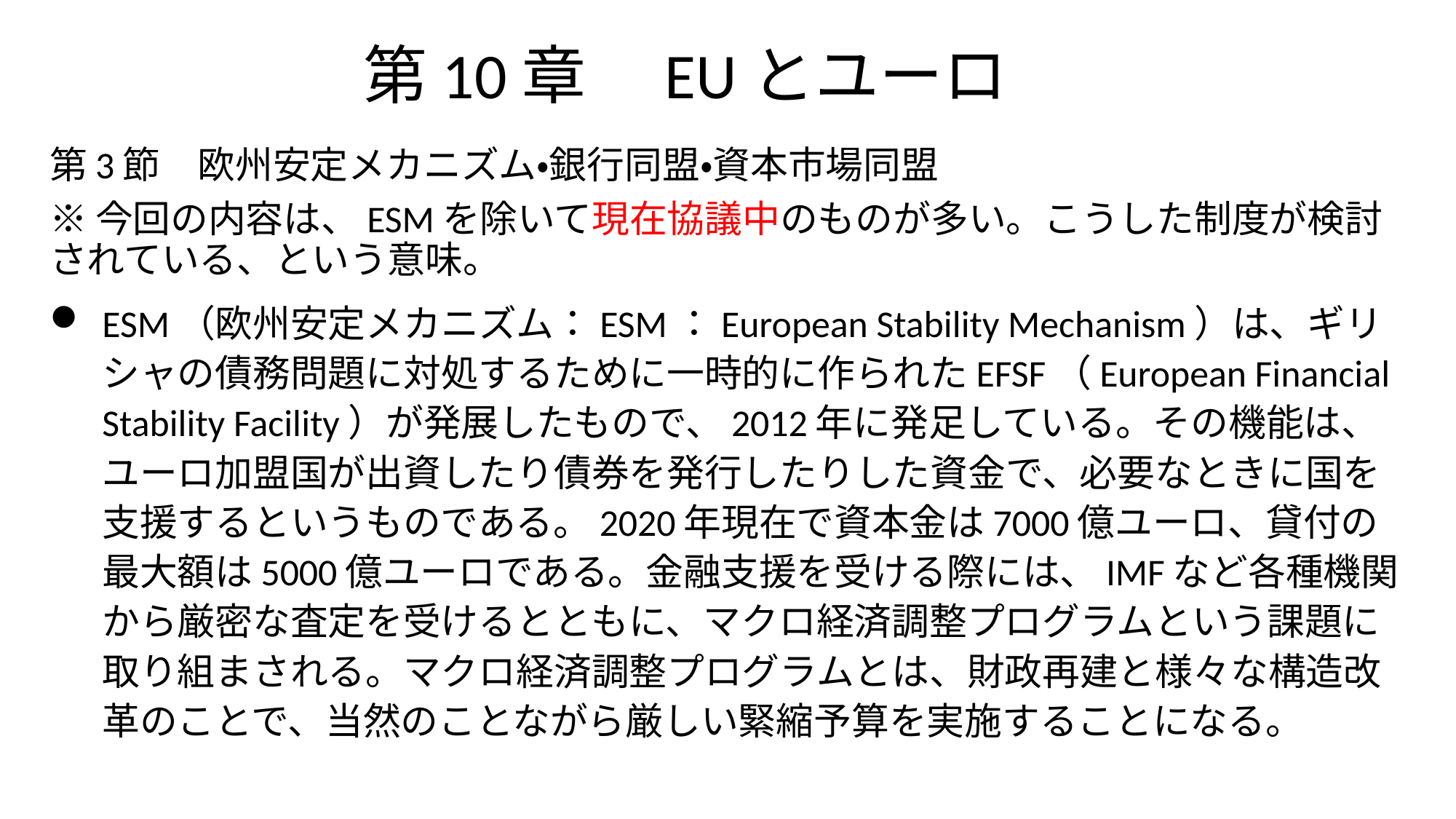

# 第10章　EUとユーロ
第3節　欧州安定メカニズム・銀行同盟・資本市場同盟
※今回の内容は、ESMを除いて現在協議中のものが多い。こうした制度が検討されている、という意味。
ESM（欧州安定メカニズム：ESM：European Stability Mechanism）は、ギリシャの債務問題に対処するために一時的に作られたEFSF（European Financial Stability Facility）が発展したもので、2012年に発足している。その機能は、ユーロ加盟国が出資したり債券を発行したりした資金で、必要なときに国を支援するというものである。2020年現在で資本金は7000億ユーロ、貸付の最大額は5000億ユーロである。金融支援を受ける際には、IMFなど各種機関から厳密な査定を受けるとともに、マクロ経済調整プログラムという課題に取り組まされる。マクロ経済調整プログラムとは、財政再建と様々な構造改革のことで、当然のことながら厳しい緊縮予算を実施することになる。